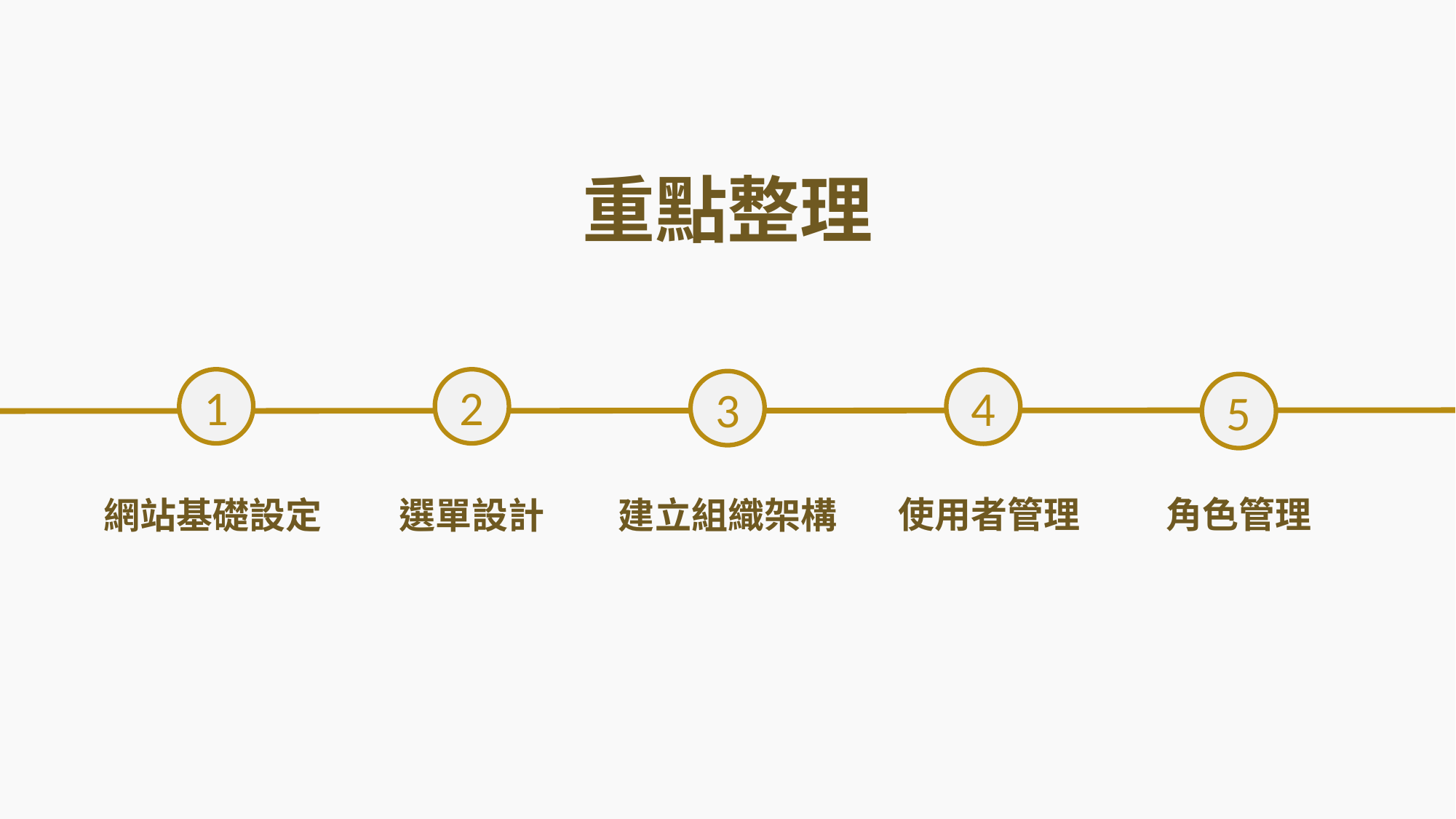

# 重點整理
重點整理
1
2
4
3
5
角色管理
使用者管理
網站基礎設定
選單設計
建立組織架構